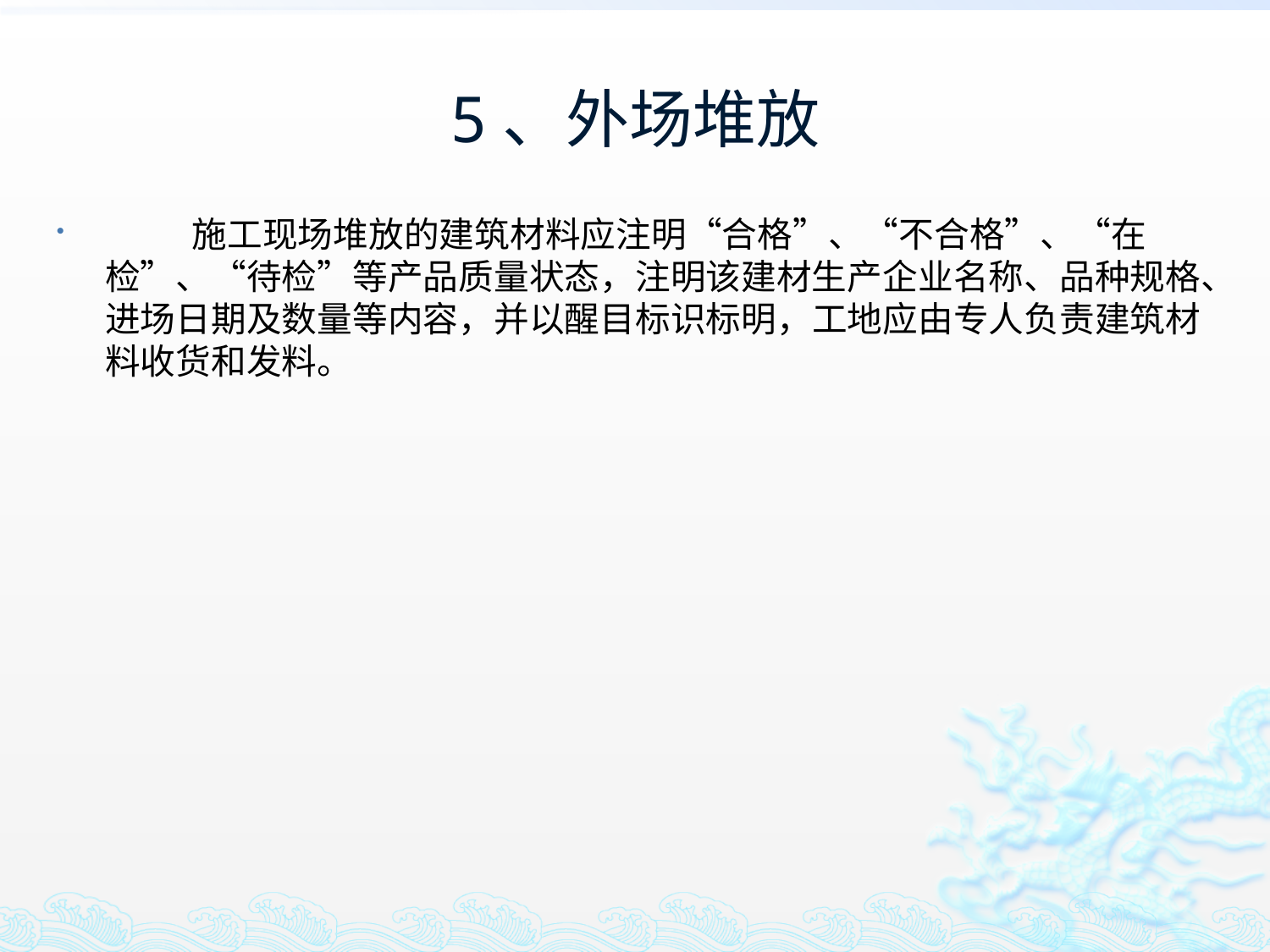

5、外场堆放
          施工现场堆放的建筑材料应注明“合格”、“不合格”、“在检”、“待检”等产品质量状态，注明该建材生产企业名称、品种规格、进场日期及数量等内容，并以醒目标识标明，工地应由专人负责建筑材料收货和发料。